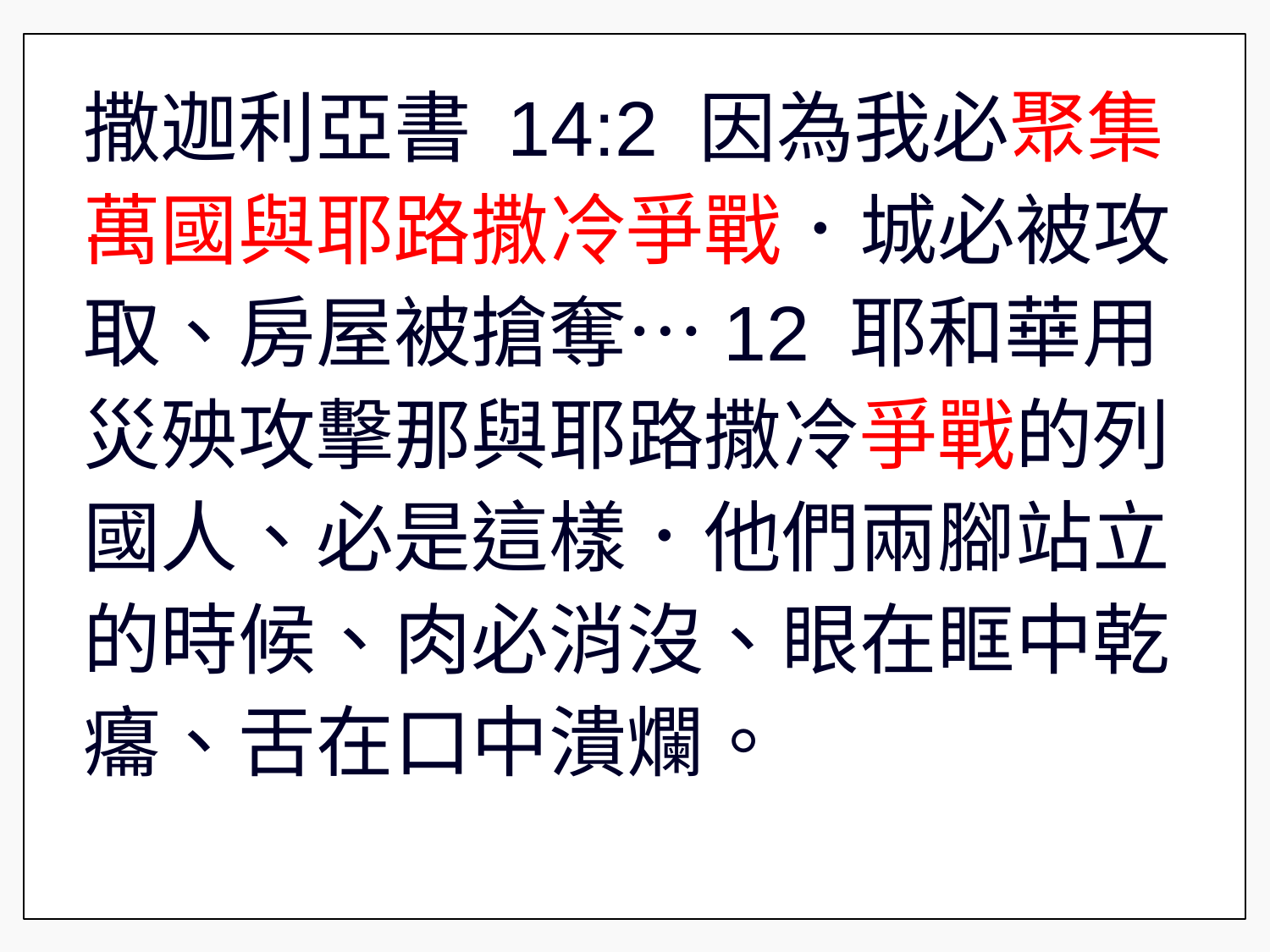

撒迦利亞書 14:2 因為我必聚集萬國與耶路撒冷爭戰．城必被攻取、房屋被搶奪…12 耶和華用災殃攻擊那與耶路撒冷爭戰的列國人、必是這樣．他們兩腳站立的時候、肉必消沒、眼在眶中乾癟、舌在口中潰爛。